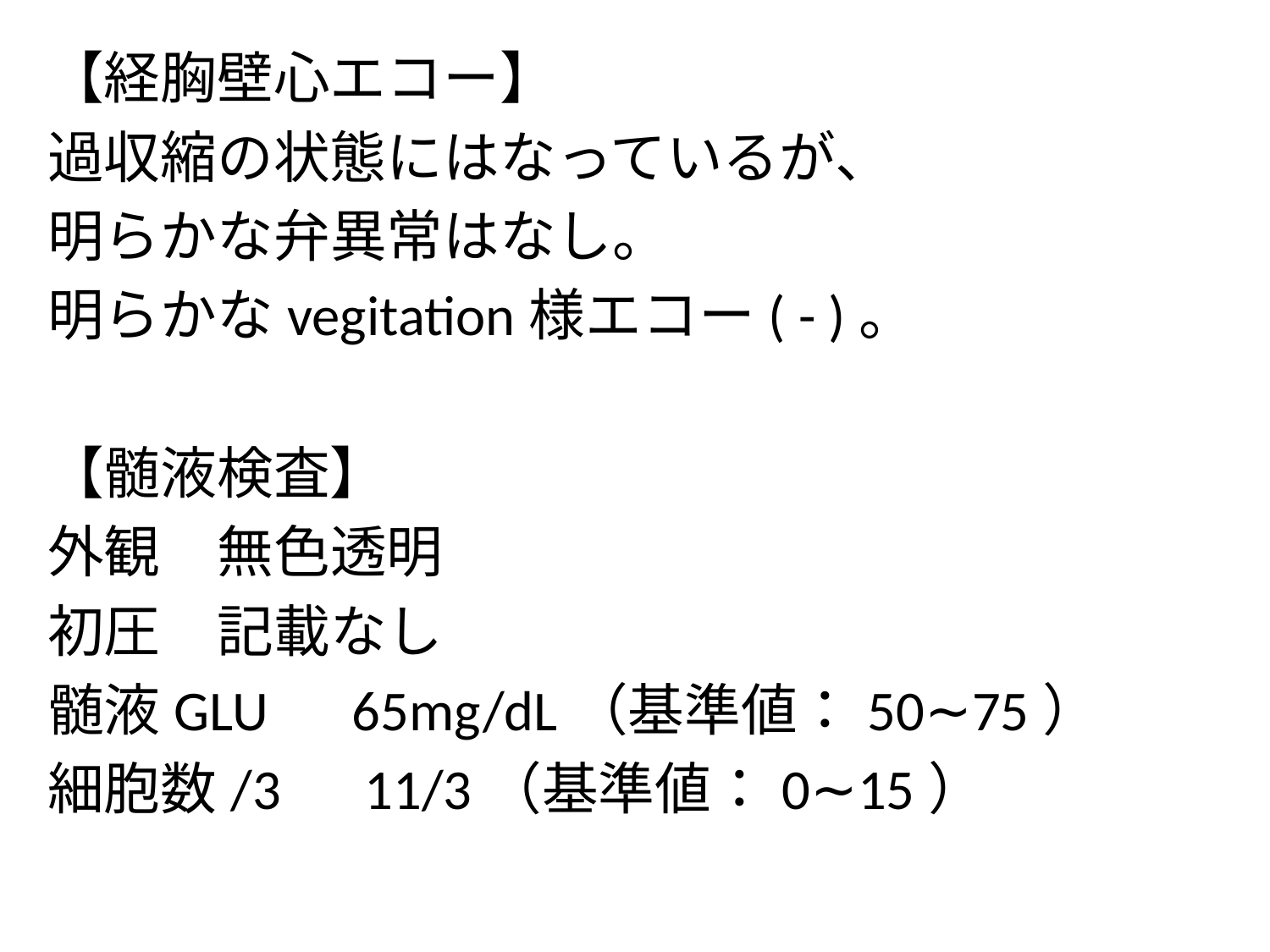

【経胸壁心エコー】
過収縮の状態にはなっているが、
明らかな弁異常はなし。
明らかなvegitation様エコー( - )。

【髄液検査】
外観　無色透明
初圧　記載なし
髄液GLU　65mg/dL（基準値：50∼75）
細胞数/3　11/3（基準値：0∼15）